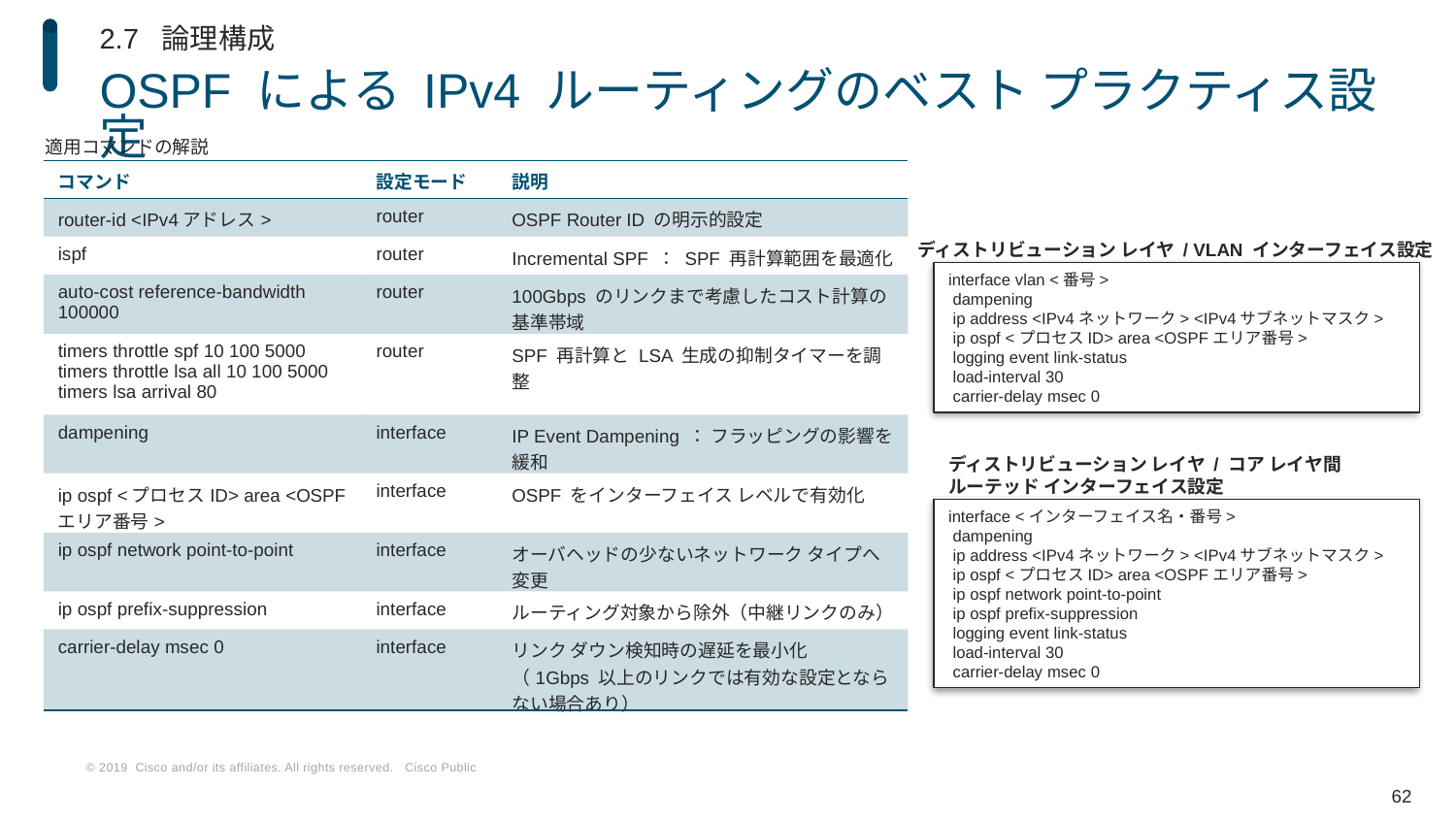

2.7  論理構成
# OSPF による IPv4 ルーティングのベスト プラクティス設定
適用コマンドの解説
| コマンド | 設定モード | 説明 |
| --- | --- | --- |
| router-id <IPv4アドレス> | router | OSPF Router ID の明示的設定 |
| ispf | router | Incremental SPF ： SPF 再計算範囲を最適化 |
| auto-cost reference-bandwidth 100000 | router | 100Gbps のリンクまで考慮したコスト計算の基準帯域 |
| timers throttle spf 10 100 5000 timers throttle lsa all 10 100 5000 timers lsa arrival 80 | router | SPF 再計算と LSA 生成の抑制タイマーを調整 |
| dampening | interface | IP Event Dampening ： フラッピングの影響を緩和 |
| ip ospf <プロセスID> area <OSPFエリア番号> | interface | OSPF をインターフェイス レベルで有効化 |
| ip ospf network point-to-point | interface | オーバヘッドの少ないネットワーク タイプへ変更 |
| ip ospf prefix-suppression | interface | ルーティング対象から除外（中継リンクのみ） |
| carrier-delay msec 0 | interface | リンク ダウン検知時の遅延を最小化 （1Gbps 以上のリンクでは有効な設定とならない場合あり） |
ディストリビューション レイヤ / VLAN インターフェイス設定
interface vlan <番号>
 dampening
 ip address <IPv4ネットワーク> <IPv4サブネットマスク>
 ip ospf <プロセスID> area <OSPFエリア番号>
 logging event link-status
 load-interval 30
 carrier-delay msec 0
ディストリビューション レイヤ / コア レイヤ間
ルーテッド インターフェイス設定
interface <インターフェイス名・番号>
 dampening
 ip address <IPv4ネットワーク> <IPv4サブネットマスク>
 ip ospf <プロセスID> area <OSPFエリア番号>
 ip ospf network point-to-point
 ip ospf prefix-suppression
 logging event link-status
 load-interval 30
 carrier-delay msec 0
62